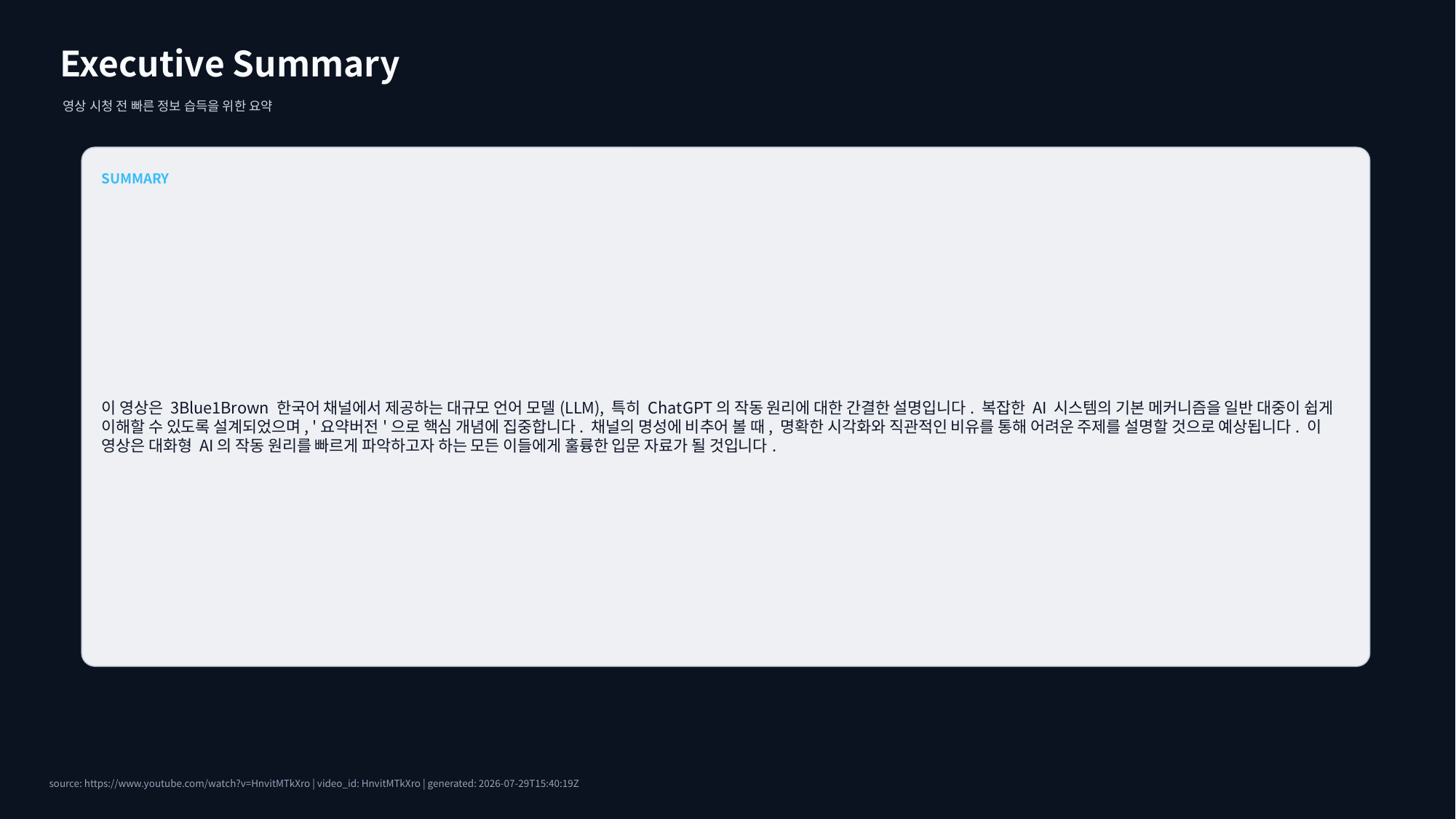

Executive Summary
영상 시청 전 빠른 정보 습득을 위한 요약

SUMMARY
이 영상은 3Blue1Brown 한국어 채널에서 제공하는 대규모 언어 모델(LLM), 특히 ChatGPT의 작동 원리에 대한 간결한 설명입니다. 복잡한 AI 시스템의 기본 메커니즘을 일반 대중이 쉽게 이해할 수 있도록 설계되었으며, '요약버전'으로 핵심 개념에 집중합니다. 채널의 명성에 비추어 볼 때, 명확한 시각화와 직관적인 비유를 통해 어려운 주제를 설명할 것으로 예상됩니다. 이 영상은 대화형 AI의 작동 원리를 빠르게 파악하고자 하는 모든 이들에게 훌륭한 입문 자료가 될 것입니다.
source: https://www.youtube.com/watch?v=HnvitMTkXro | video_id: HnvitMTkXro | generated: 2026-07-29T15:40:19Z